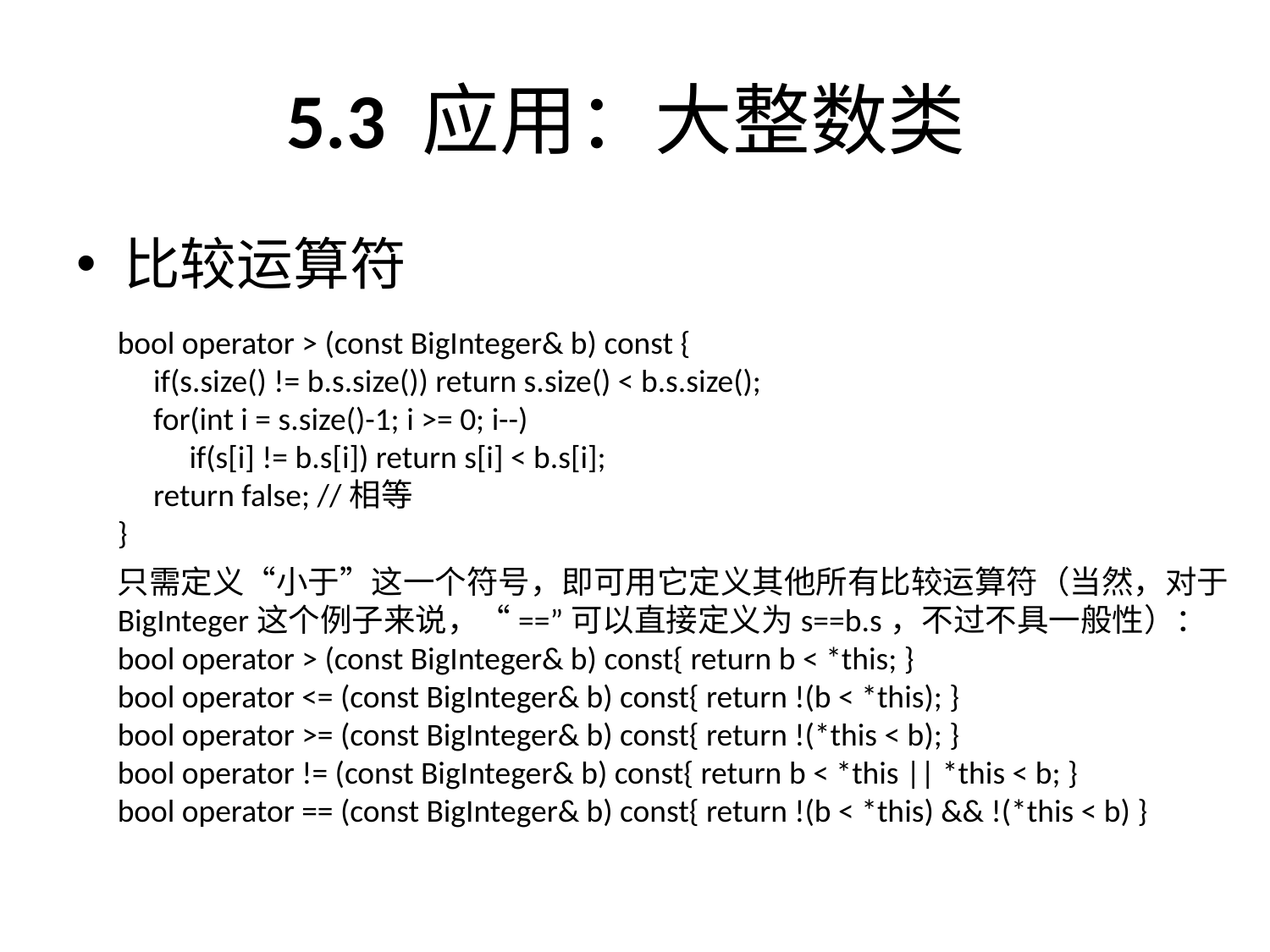

# 5.3 应用：大整数类
比较运算符
bool operator > (const BigInteger& b) const {
     if(s.size() != b.s.size()) return s.size() < b.s.size();
     for(int i = s.size()-1; i >= 0; i--)
          if(s[i] != b.s[i]) return s[i] < b.s[i];
     return false; //相等
}
只需定义“小于”这一个符号，即可用它定义其他所有比较运算符（当然，对于BigInteger这个例子来说，“==”可以直接定义为s==b.s，不过不具一般性）：
bool operator > (const BigInteger& b) const{ return b < *this; }
bool operator <= (const BigInteger& b) const{ return !(b < *this); }
bool operator >= (const BigInteger& b) const{ return !(*this < b); }
bool operator != (const BigInteger& b) const{ return b < *this || *this < b; }
bool operator == (const BigInteger& b) const{ return !(b < *this) && !(*this < b) }